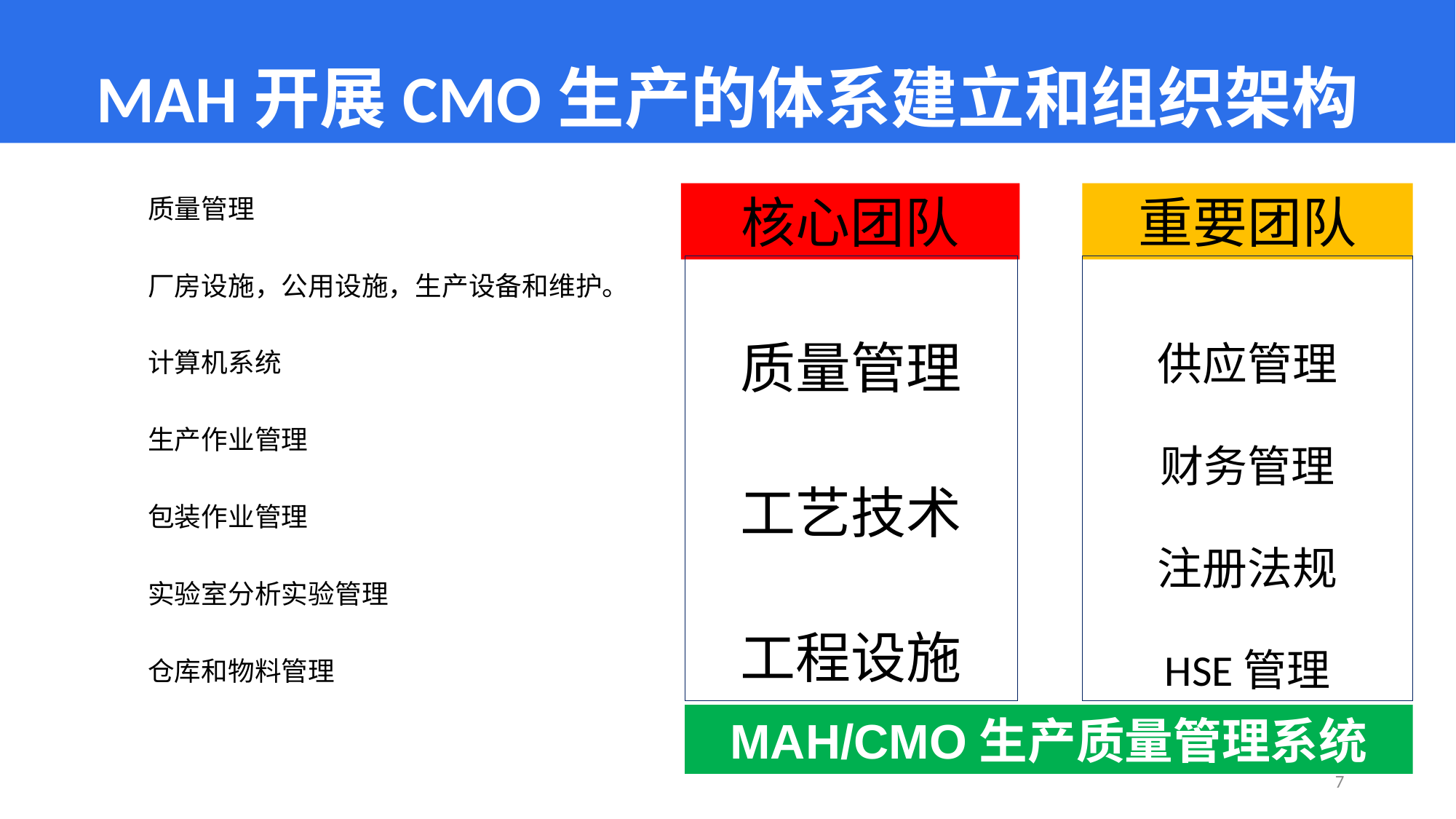

# MAH开展CMO生产的体系建立和组织架构
质量管理

厂房设施，公用设施，生产设备和维护。

计算机系统

生产作业管理

包装作业管理

实验室分析实验管理

仓库和物料管理

核心团队
重要团队

质量管理

工艺技术

工程设施

供应管理

财务管理

注册法规

HSE管理

MAH/CMO生产质量管理系统
7